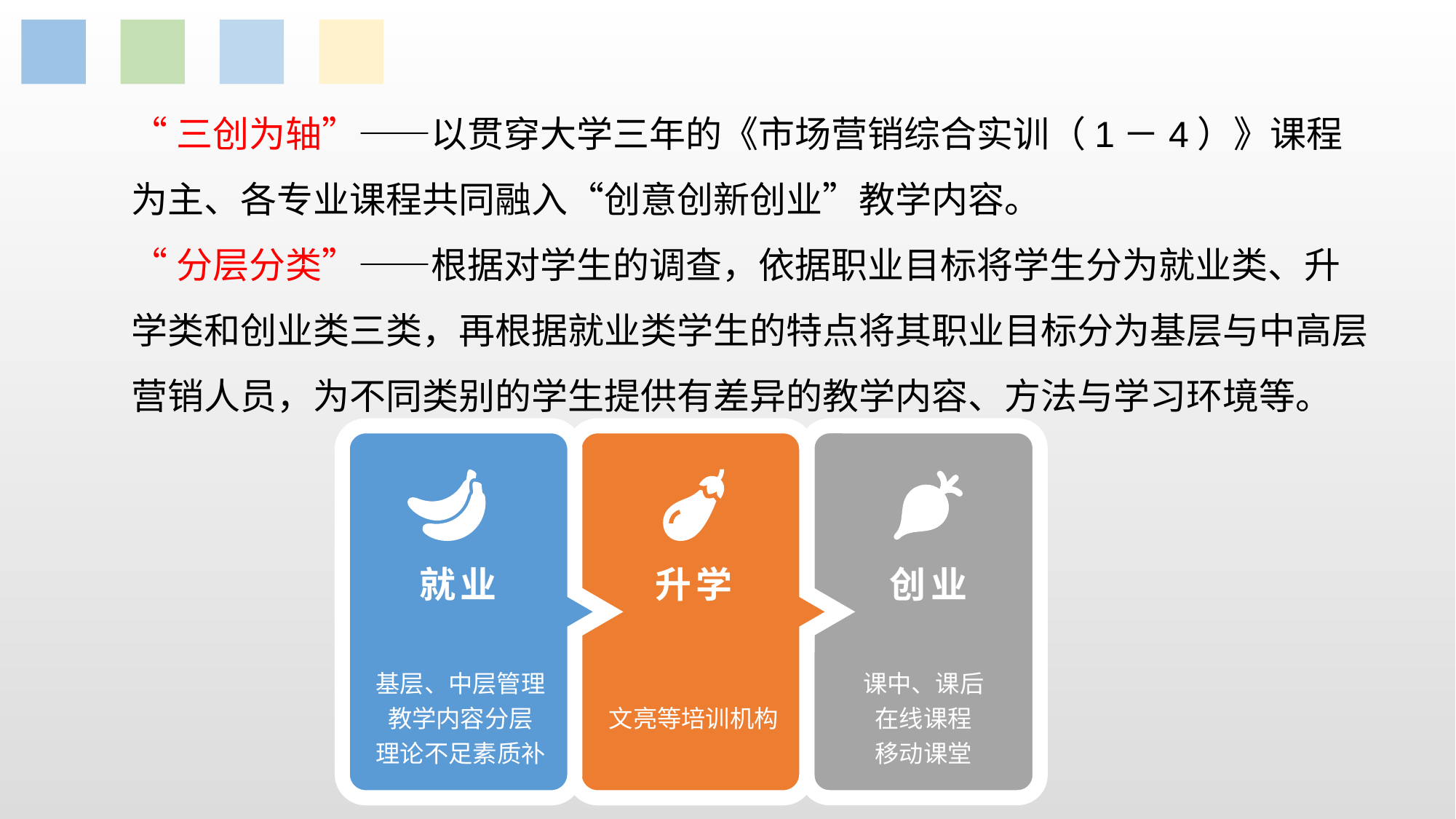

“三创为轴”——以贯穿大学三年的《市场营销综合实训（1－4）》课程为主、各专业课程共同融入“创意创新创业”教学内容。
“分层分类”——根据对学生的调查，依据职业目标将学生分为就业类、升学类和创业类三类，再根据就业类学生的特点将其职业目标分为基层与中高层营销人员，为不同类别的学生提供有差异的教学内容、方法与学习环境等。

就业
升学
创业
基层、中层管理
教学内容分层
理论不足素质补
文亮等培训机构

课中、课后
在线课程
移动课堂